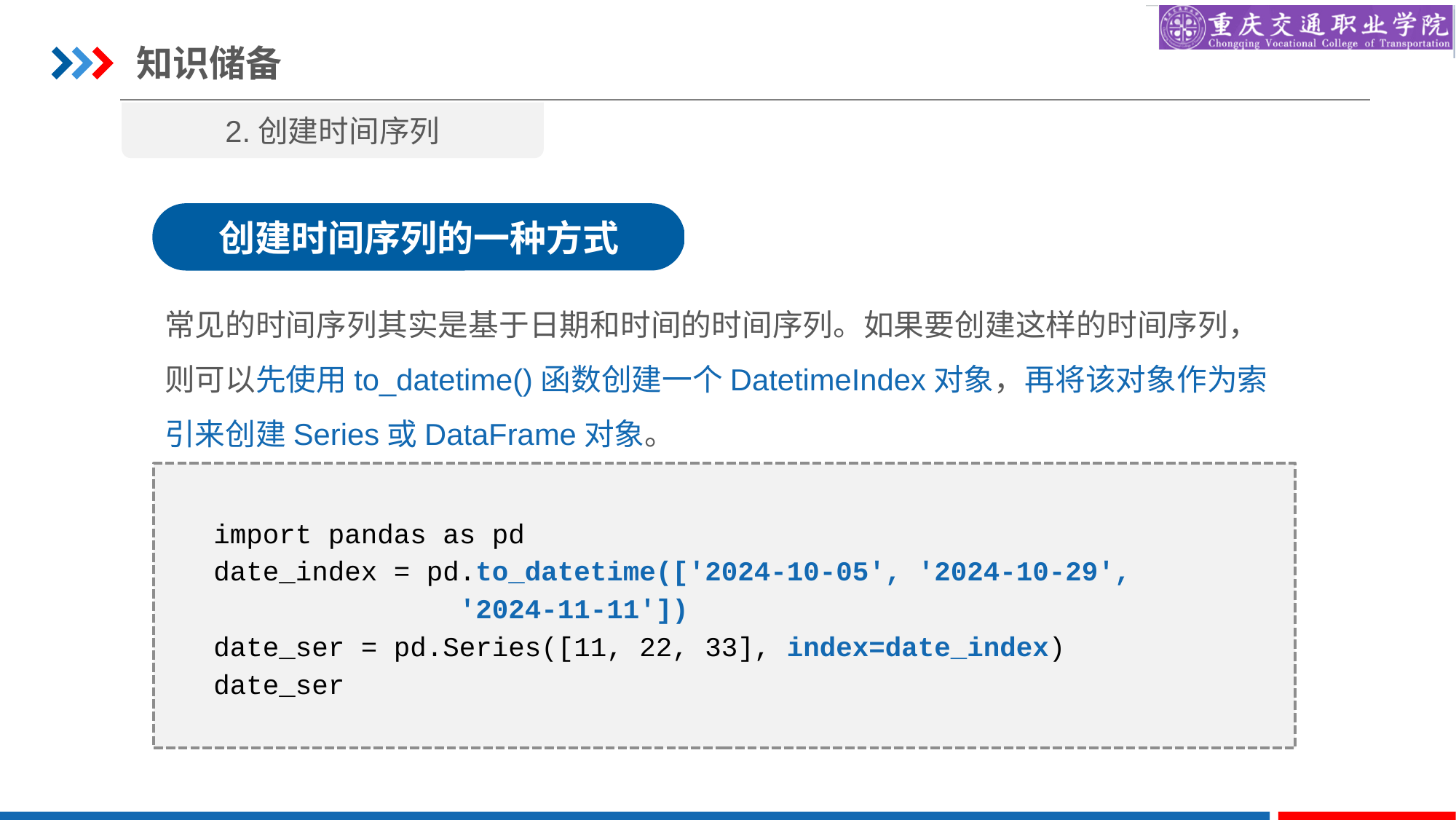

知识储备

2.创建时间序列
创建时间序列的一种方式
常见的时间序列其实是基于日期和时间的时间序列。如果要创建这样的时间序列，则可以先使用to_datetime()函数创建一个DatetimeIndex对象，再将该对象作为索引来创建Series或DataFrame对象。

import pandas as pd
date_index = pd.to_datetime(['2024-10-05', '2024-10-29',
               '2024-11-11'])
date_ser = pd.Series([11, 22, 33], index=date_index)
date_ser